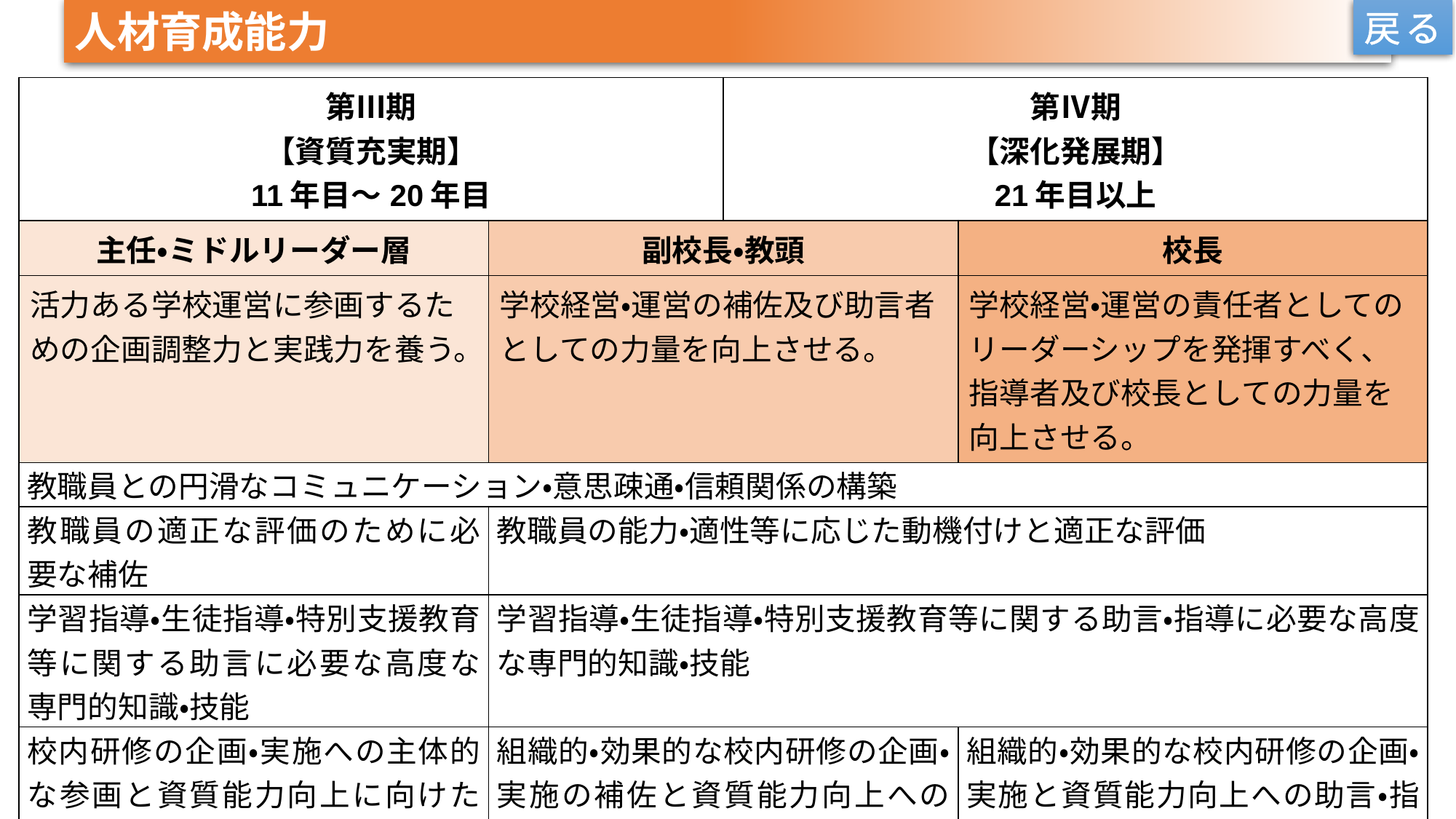

人材育成能力
戻る
| 第Ⅲ期 【資質充実期】 11年目～20年目 |  | 第Ⅳ期 【深化発展期】 21年目以上 |  |
| --- | --- | --- | --- |
| 主任・ミドルリーダー層 | 副校長・教頭 |  | 校長 |
| 活力ある学校運営に参画するための企画調整力と実践力を養う。 | 学校経営・運営の補佐及び助言者としての力量を向上させる。 |  | 学校経営・運営の責任者としてのリーダーシップを発揮すべく、指導者及び校長としての力量を向上させる。 |
| 教職員との円滑なコミュニケーション・意思疎通・信頼関係の構築 |  |  |  |
| 教職員の適正な評価のために必要な補佐 | 教職員の能力・適性等に応じた動機付けと適正な評価 |  |  |
| 学習指導・生徒指導・特別支援教育等に関する助言に必要な高度な専門的知識・技能 | 学習指導・生徒指導・特別支援教育等に関する助言・指導に必要な高度な専門的知識・技能 |  |  |
| 校内研修の企画・実施への主体的な参画と資質能力向上に向けた取組 | 組織的・効果的な校内研修の企画・実施の補佐と資質能力向上への助言 |  | 組織的・効果的な校内研修の企画・実施と資質能力向上への助言・指導 |